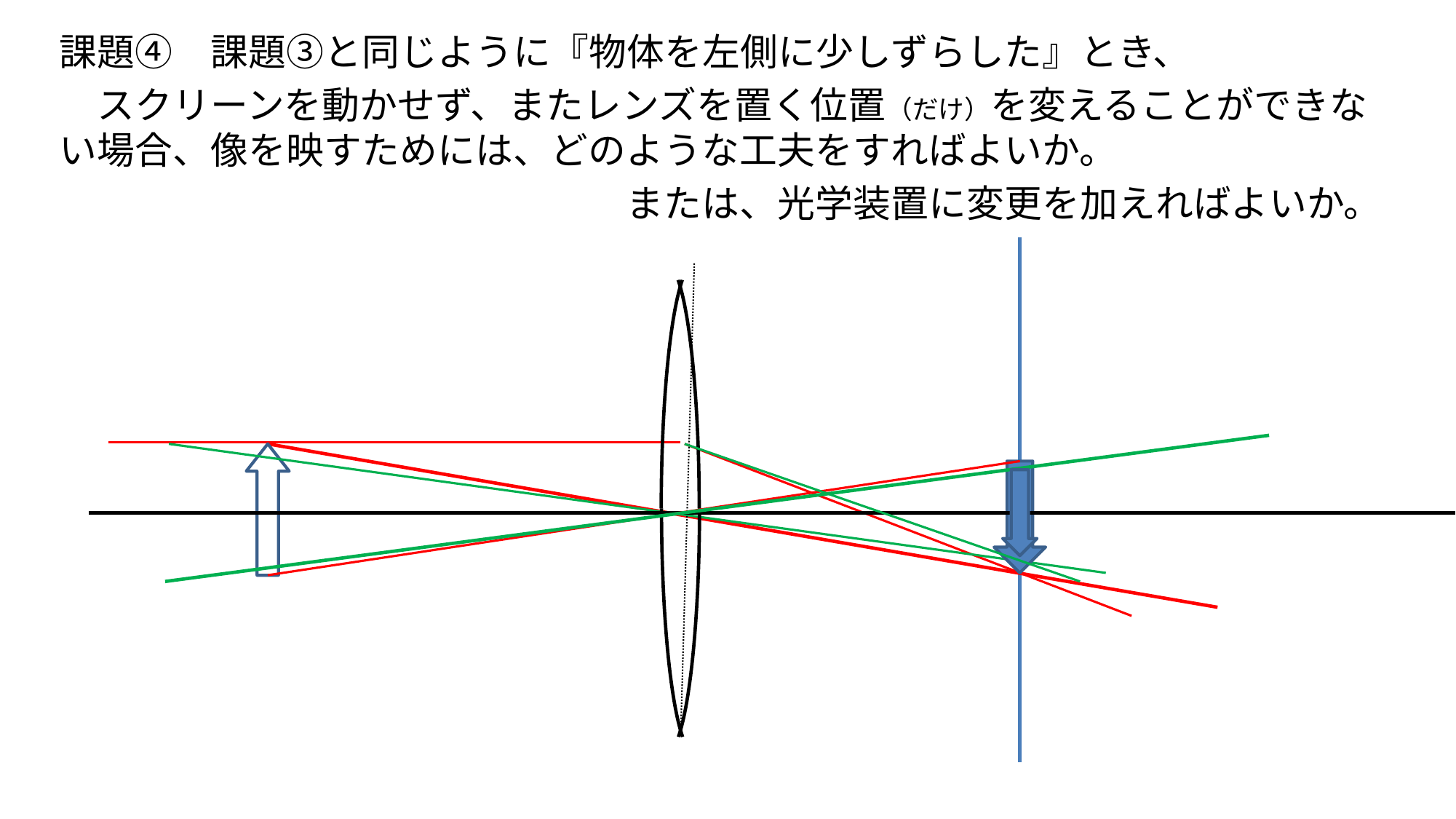

課題④　課題③と同じように『物体を左側に少しずらした』とき、
　スクリーンを動かせず、またレンズを置く位置（だけ）を変えることができない場合、像を映すためには、どのような工夫をすればよいか。
　　　　　　　　　　　　　　　または、光学装置に変更を加えればよいか。